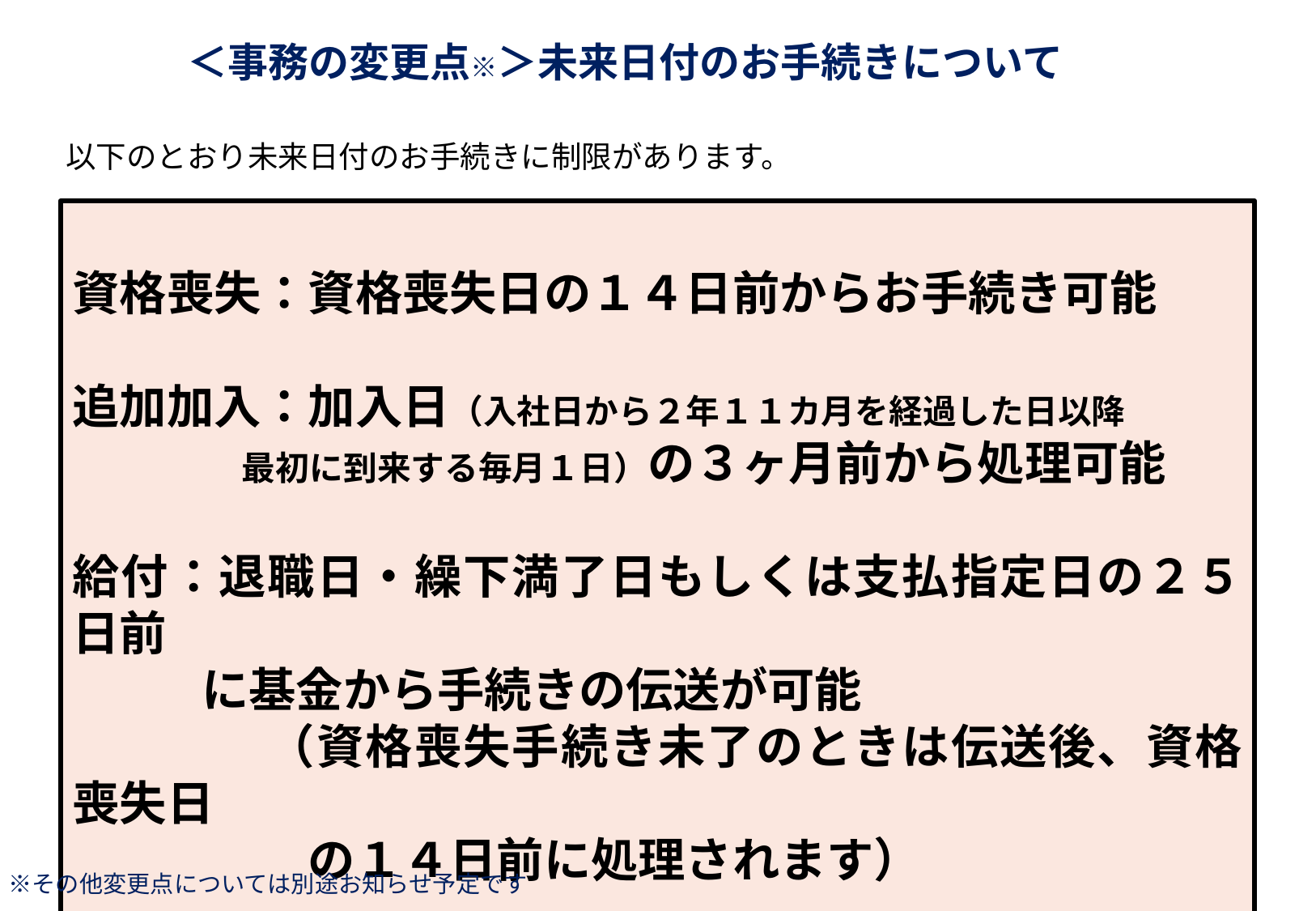

＜事務の変更点※＞未来日付のお手続きについて
以下のとおり未来日付のお手続きに制限があります。

資格喪失：資格喪失日の１４日前からお手続き可能

追加加入：加入日（入社日から２年１１カ月を経過した日以降
                     最初に到来する毎月１日）の３ヶ月前から処理可能

給付：退職日・繰下満了日もしくは支払指定日の２５日前
           に基金から手続きの伝送が可能
　　　　（資格喪失手続き未了のときは伝送後、資格喪失日
　　　　　の１４日前に処理されます）

11
　※その他変更点については別途お知らせ予定です